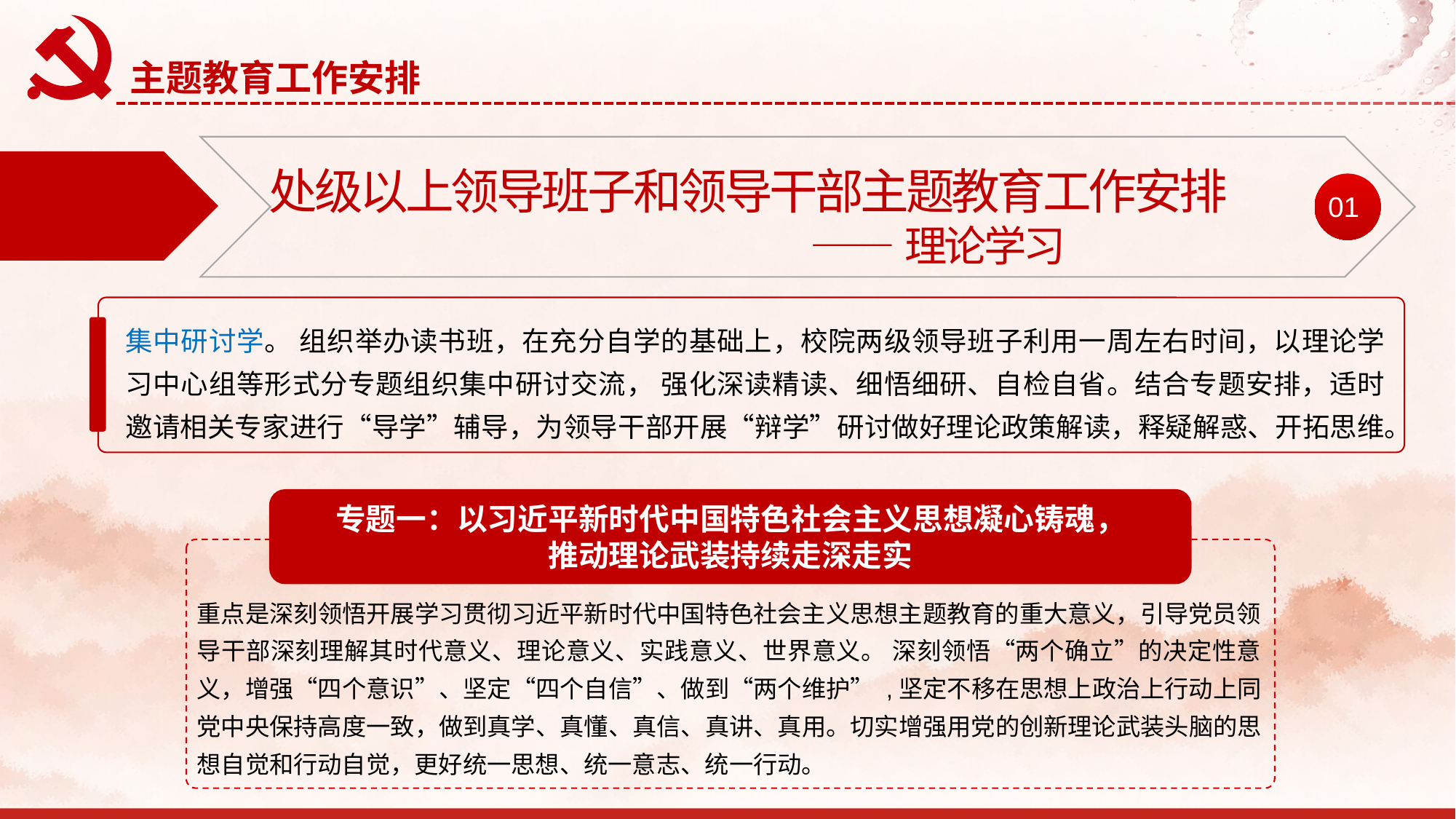

主题教育工作安排

处级以上领导班子和领导干部主题教育工作安排
                                                                                    ——理论学习

01

集中研讨学。 组织举办读书班，在充分自学的基础上，校院两级领导班子利用一周左右时间，以理论学习中心组等形式分专题组织集中研讨交流， 强化深读精读、细悟细研、自检自省。结合专题安排，适时邀请相关专家进行“导学”辅导，为领导干部开展“辩学”研讨做好理论政策解读，释疑解惑、开拓思维。

专题一：以习近平新时代中国特色社会主义思想凝心铸魂，
推动理论武装持续走深走实

重点是深刻领悟开展学习贯彻习近平新时代中国特色社会主义思想主题教育的重大意义，引导党员领导干部深刻理解其时代意义、理论意义、实践意义、世界意义。 深刻领悟“两个确立”的决定性意义，增强“四个意识”、坚定“四个自信”、做到“两个维护” ,坚定不移在思想上政治上行动上同党中央保持高度一致，做到真学、真懂、真信、真讲、真用。切实增强用党的创新理论武装头脑的思想自觉和行动自觉，更好统一思想、统一意志、统一行动。